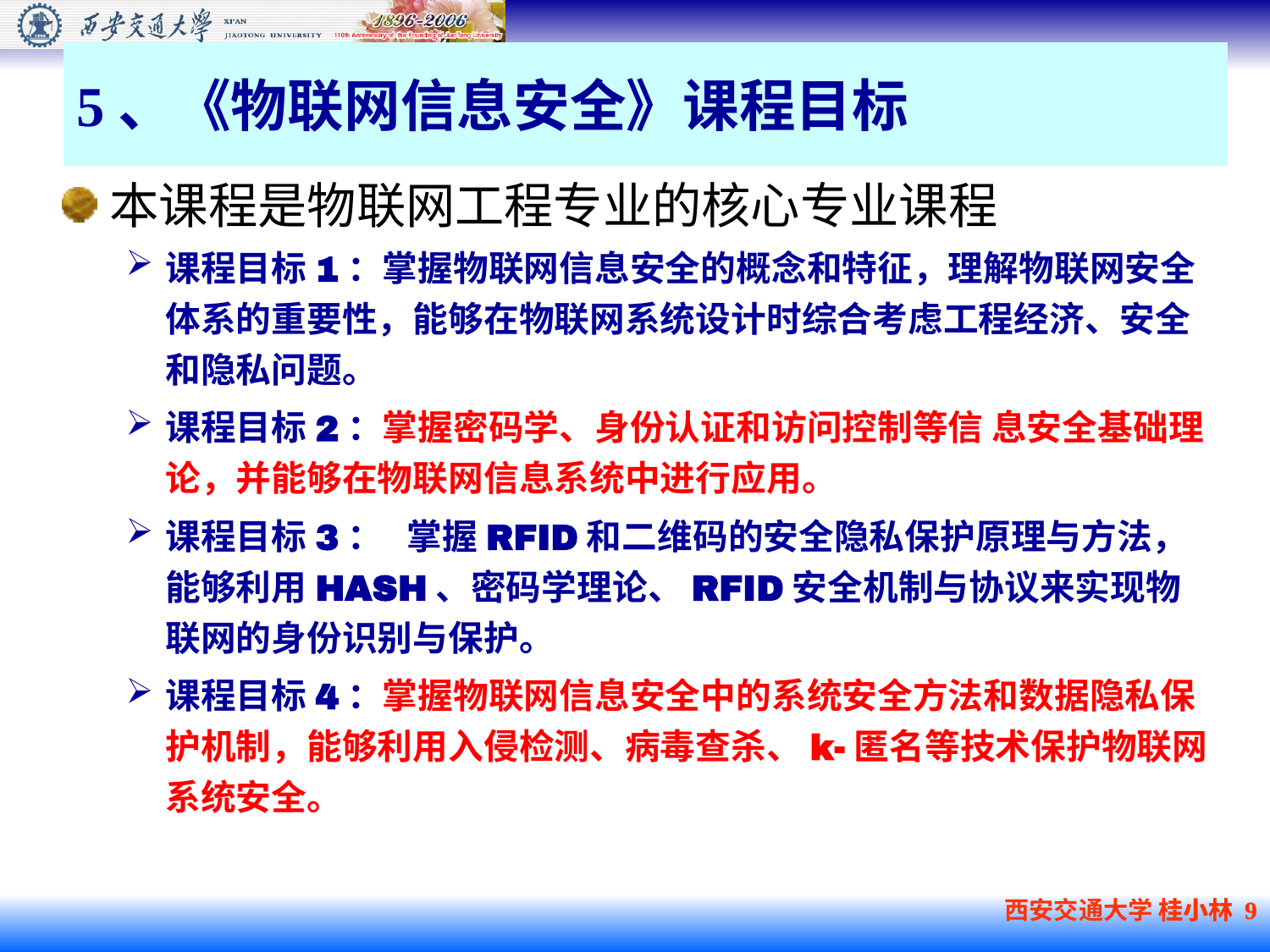

5、《物联网信息安全》课程目标
本课程是物联网工程专业的核心专业课程
课程目标1：掌握物联网信息安全的概念和特征，理解物联网安全体系的重要性，能够在物联网系统设计时综合考虑工程经济、安全和隐私问题。
课程目标2：掌握密码学、身份认证和访问控制等信 息安全基础理论，并能够在物联网信息系统中进行应用。
课程目标3：   掌握RFID和二维码的安全隐私保护原理与方法，能够利用HASH、密码学理论、RFID安全机制与协议来实现物联网的身份识别与保护。
课程目标4：掌握物联网信息安全中的系统安全方法和数据隐私保护机制，能够利用入侵检测、病毒查杀、k-匿名等技术保护物联网系统安全。

西安交通大学 桂小林 9
桂小林 9